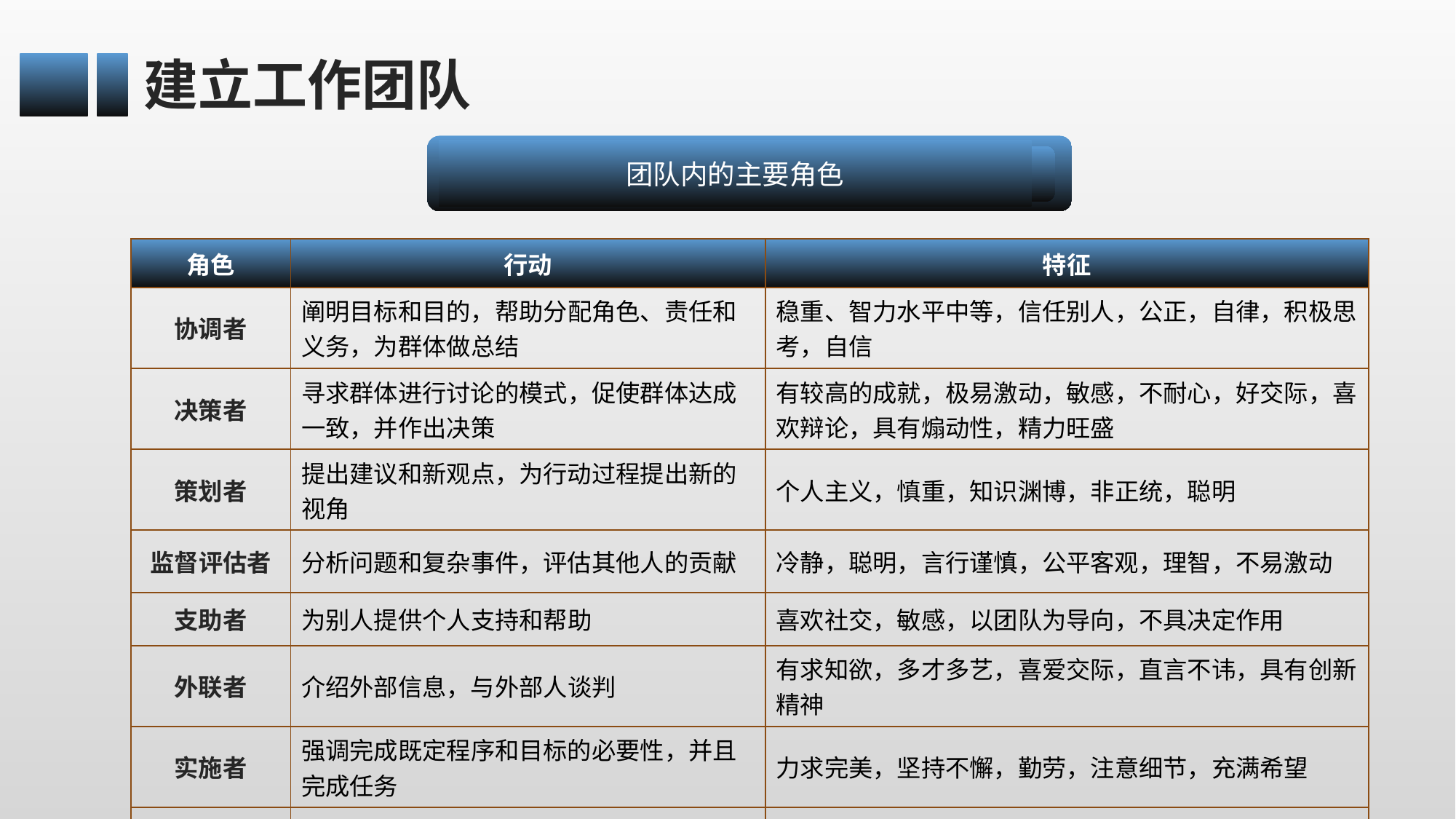

建立工作团队

团队内的主要角色

| 角色 | 行动 | 特征 |
| --- | --- | --- |
| 协调者 | 阐明目标和目的，帮助分配角色、责任和义务，为群体做总结 | 稳重、智力水平中等，信任别人，公正，自律，积极思考，自信 |
| 决策者 | 寻求群体进行讨论的模式，促使群体达成一致，并作出决策 | 有较高的成就，极易激动，敏感，不耐心，好交际，喜欢辩论，具有煽动性，精力旺盛 |
| 策划者 | 提出建议和新观点，为行动过程提出新的视角 | 个人主义，慎重，知识渊博，非正统，聪明 |
| 监督评估者 | 分析问题和复杂事件，评估其他人的贡献 | 冷静，聪明，言行谨慎，公平客观，理智，不易激动 |
| 支助者 | 为别人提供个人支持和帮助 | 喜欢社交，敏感，以团队为导向，不具决定作用 |
| 外联者 | 介绍外部信息，与外部人谈判 | 有求知欲，多才多艺，喜爱交际，直言不讳，具有创新精神 |
| 实施者 | 强调完成既定程序和目标的必要性，并且完成任务 | 力求完美，坚持不懈，勤劳，注意细节，充满希望 |
| 执行者 | 把谈话和观念变成实际行动 | 吃苦耐劳，实际，宽容，勤劳 |